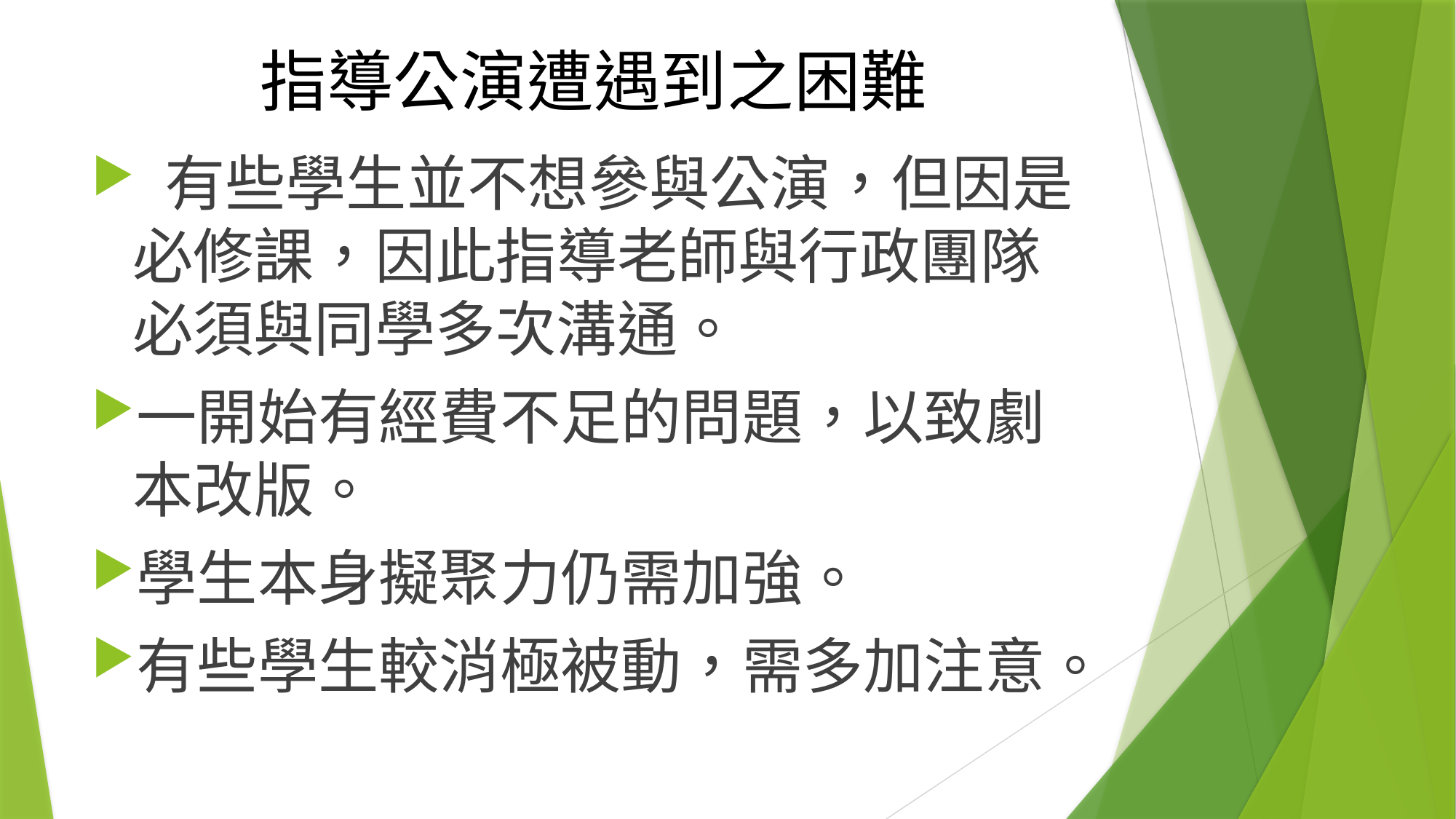

# 指導公演遭遇到之困難
 有些學生並不想參與公演，但因是必修課，因此指導老師與行政團隊必須與同學多次溝通。
一開始有經費不足的問題，以致劇本改版。
學生本身擬聚力仍需加強。
有些學生較消極被動，需多加注意。